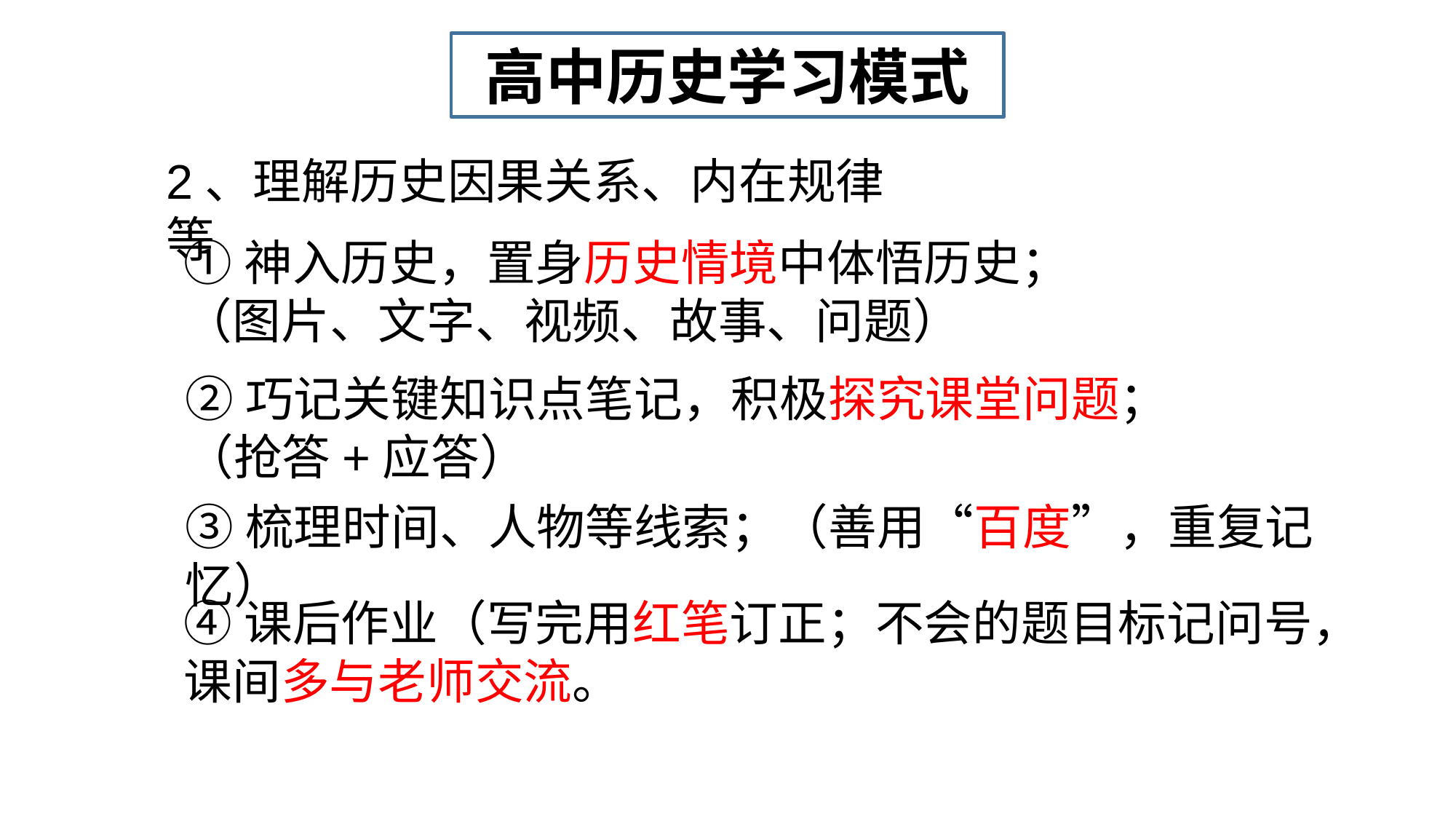

高中历史学习模式
2、理解历史因果关系、内在规律等
①神入历史，置身历史情境中体悟历史；
（图片、文字、视频、故事、问题）
②巧记关键知识点笔记，积极探究课堂问题；（抢答+应答）
③梳理时间、人物等线索；（善用“百度”，重复记忆）
④课后作业（写完用红笔订正；不会的题目标记问号，课间多与老师交流。